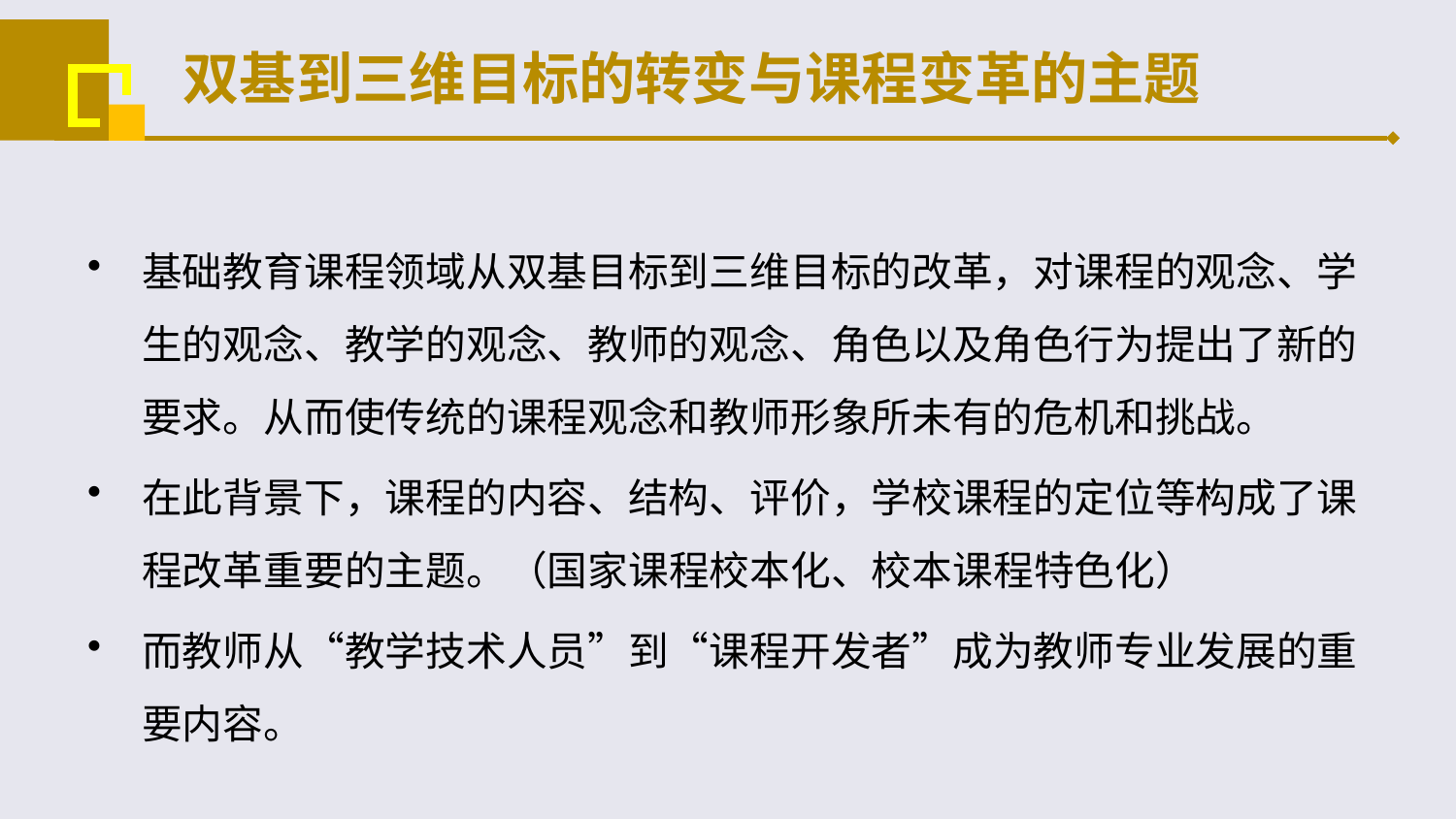

# 双基到三维目标的转变与课程变革的主题
基础教育课程领域从双基目标到三维目标的改革，对课程的观念、学生的观念、教学的观念、教师的观念、角色以及角色行为提出了新的要求。从而使传统的课程观念和教师形象所未有的危机和挑战。
在此背景下，课程的内容、结构、评价，学校课程的定位等构成了课程改革重要的主题。（国家课程校本化、校本课程特色化）
而教师从“教学技术人员”到“课程开发者”成为教师专业发展的重要内容。